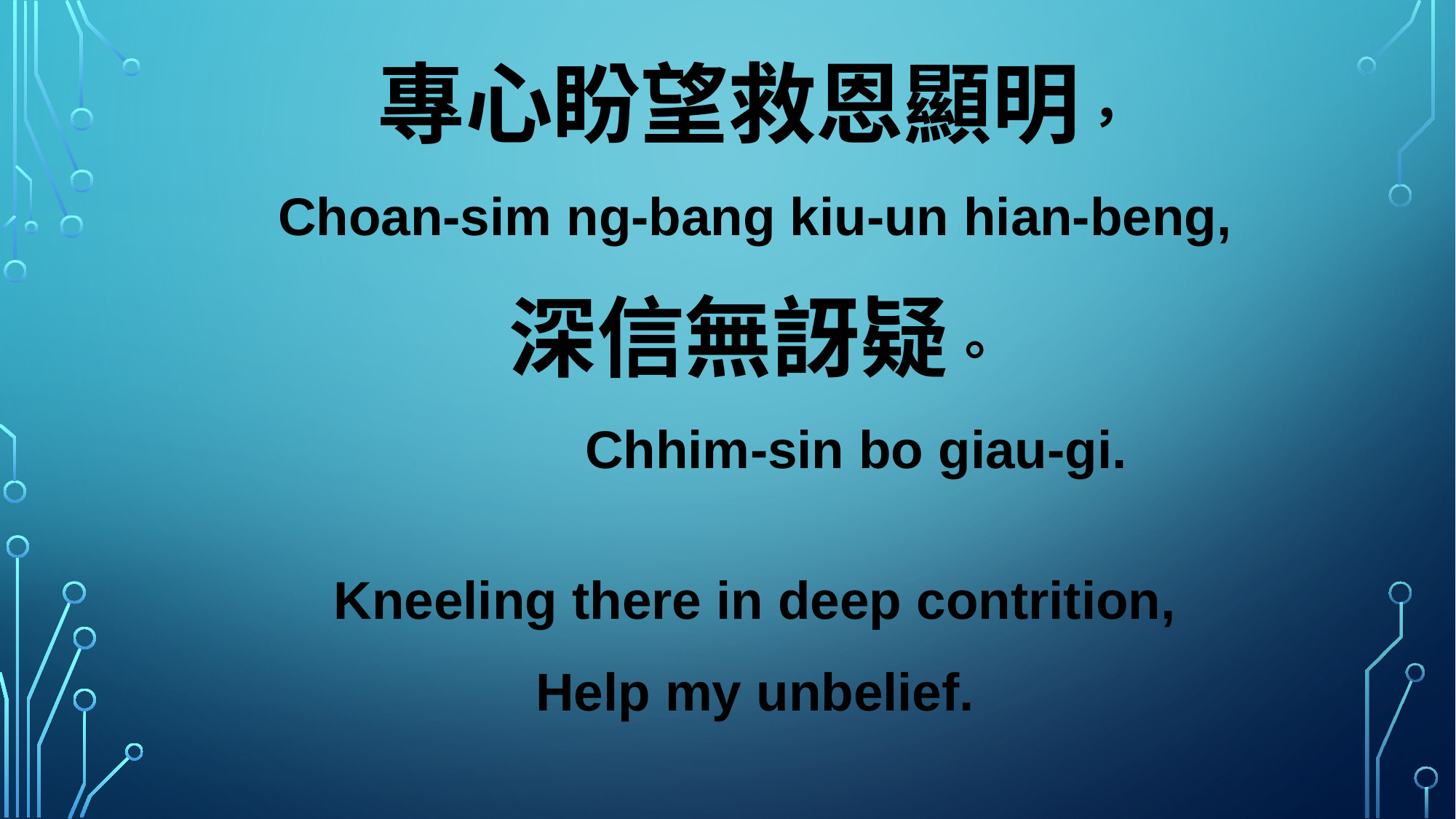

專心盼望救恩顯明，
Choan-sim ng-bang kiu-un hian-beng,
深信無訝疑。
                                  Chhim-sin bo giau-gi.

Kneeling there in deep contrition,
Help my unbelief.